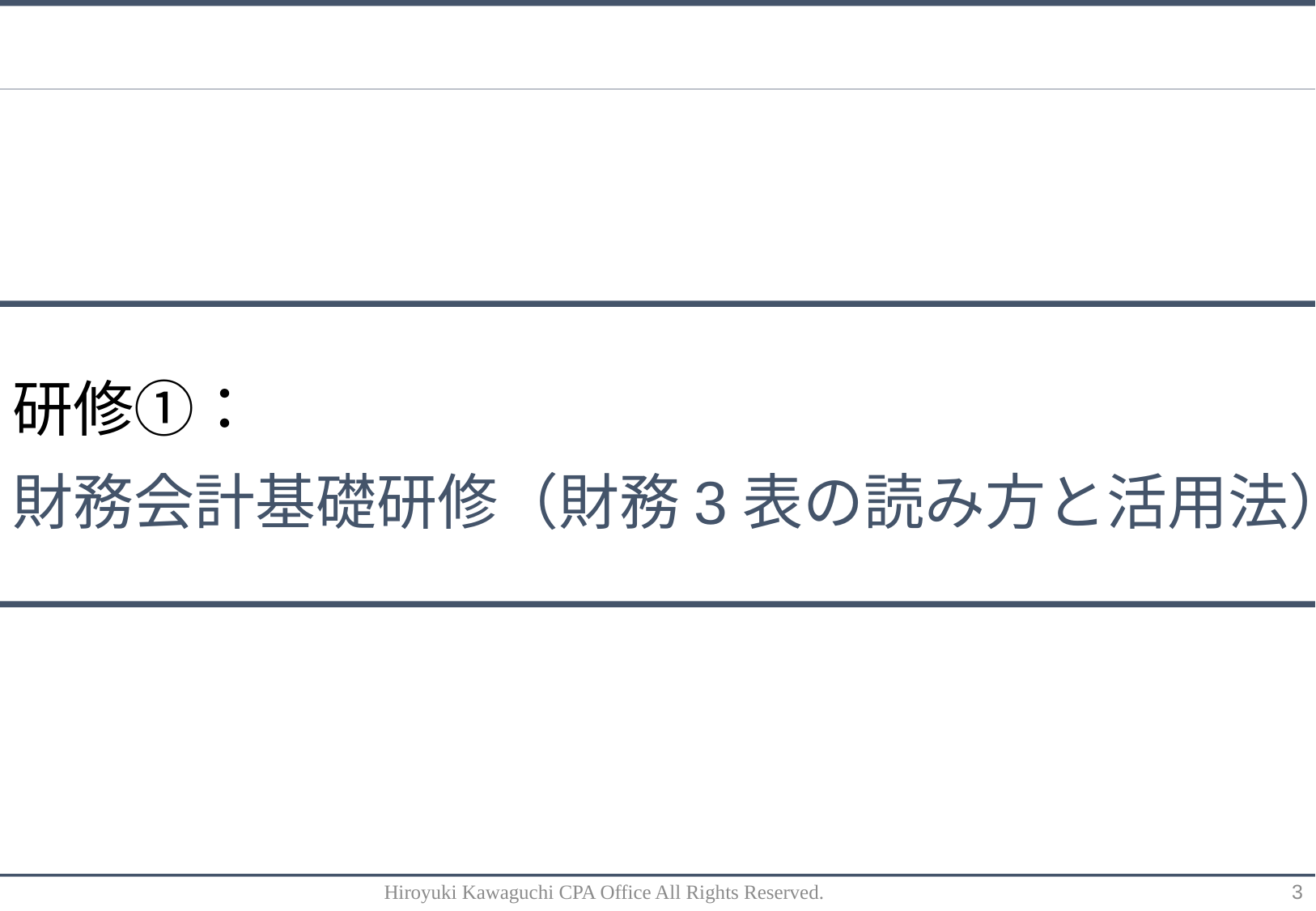

研修①：
財務会計基礎研修（財務3表の読み方と活用法）
Hiroyuki Kawaguchi CPA Office All Rights Reserved.
3